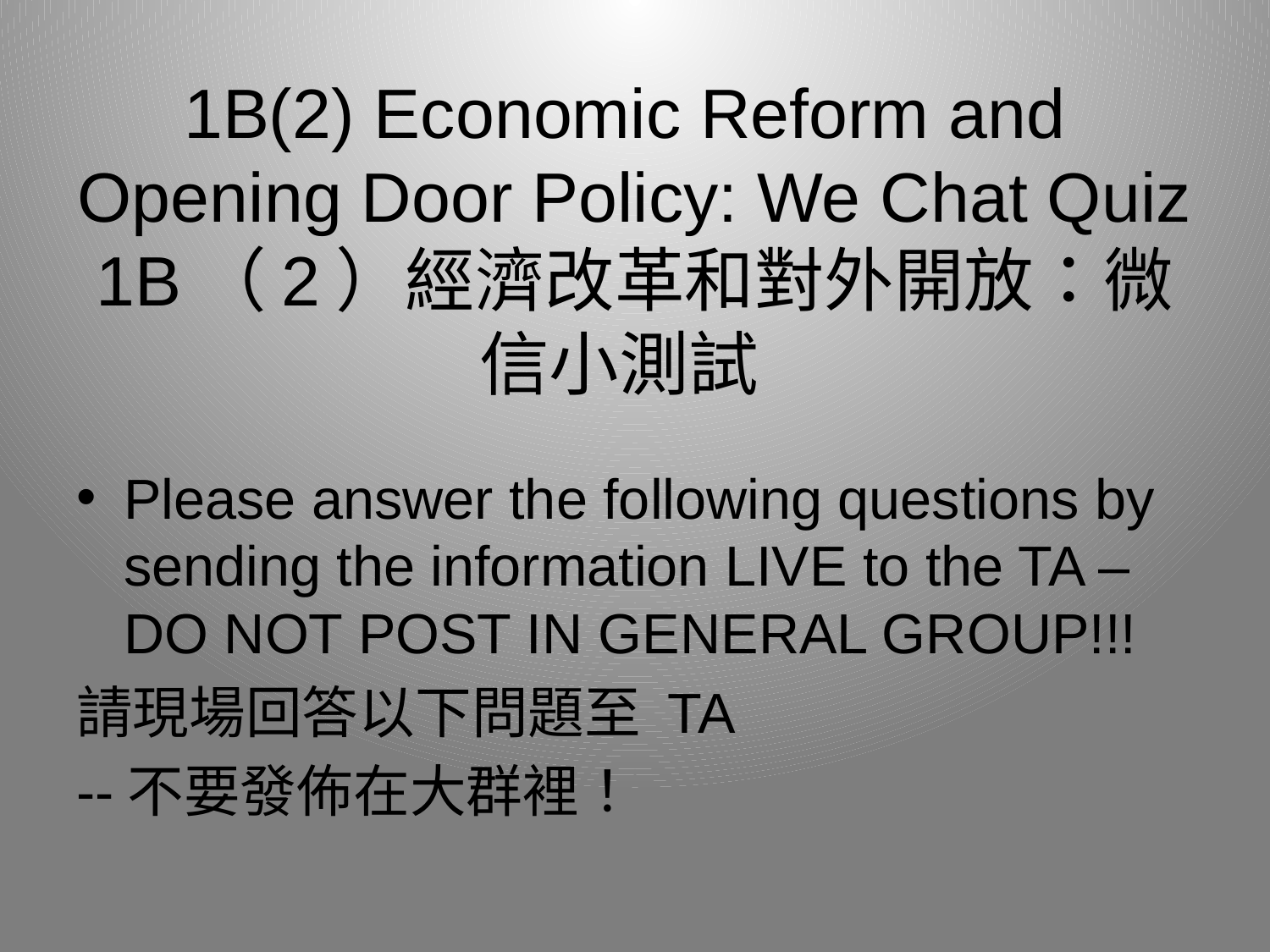

# 1B(2) Economic Reform and Opening Door Policy: We Chat Quiz 1B（2）經濟改革和對外開放：微信小測試
Please answer the following questions by sending the information LIVE to the TA – DO NOT POST IN GENERAL GROUP!!!
請現場回答以下問題至 TA
--不要發佈在大群裡！